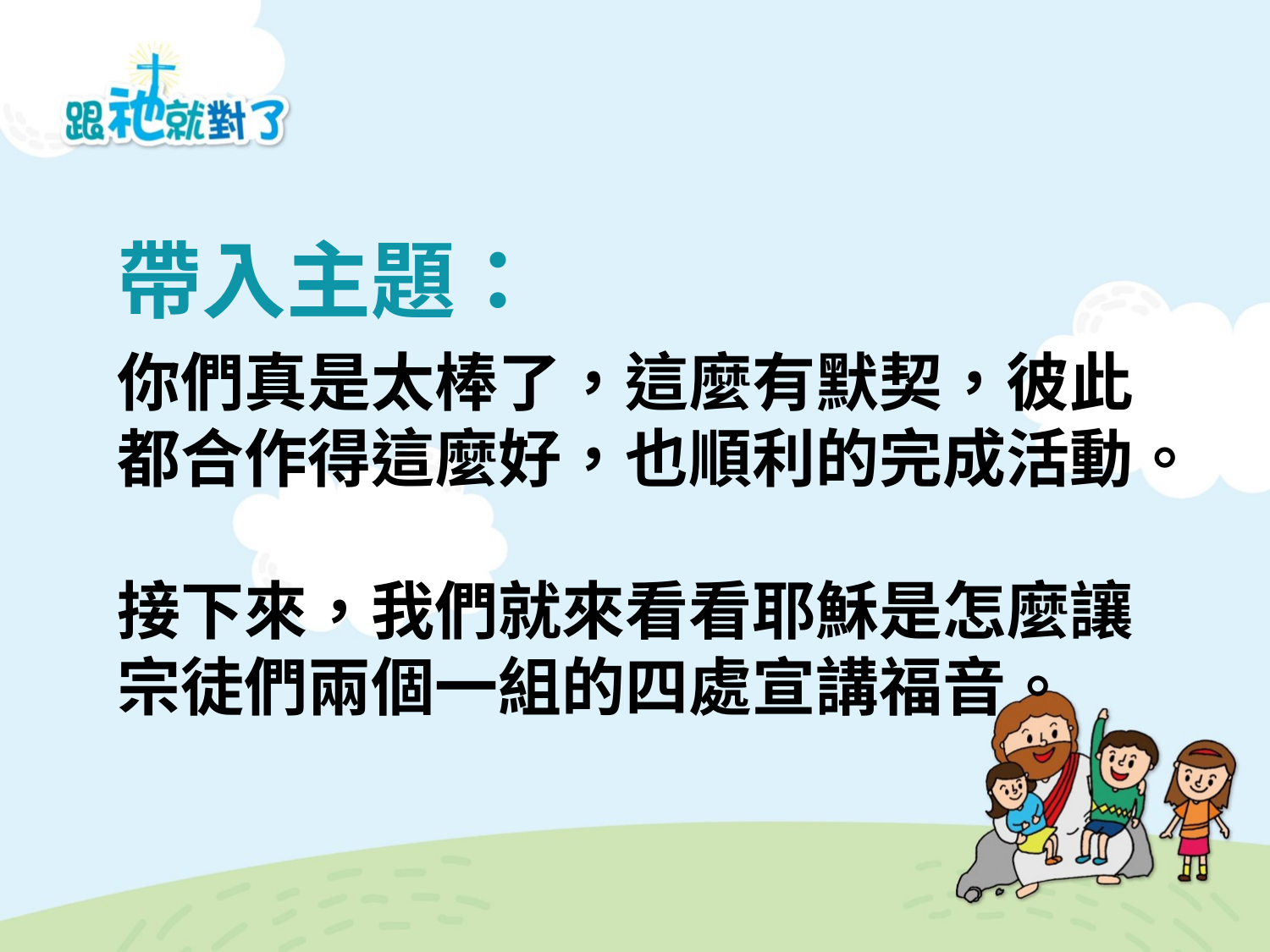

帶入主題：
你們真是太棒了，這麼有默契，彼此都合作得這麼好，也順利的完成活動。

接下來，我們就來看看耶穌是怎麼讓宗徒們兩個一組的四處宣講福音。